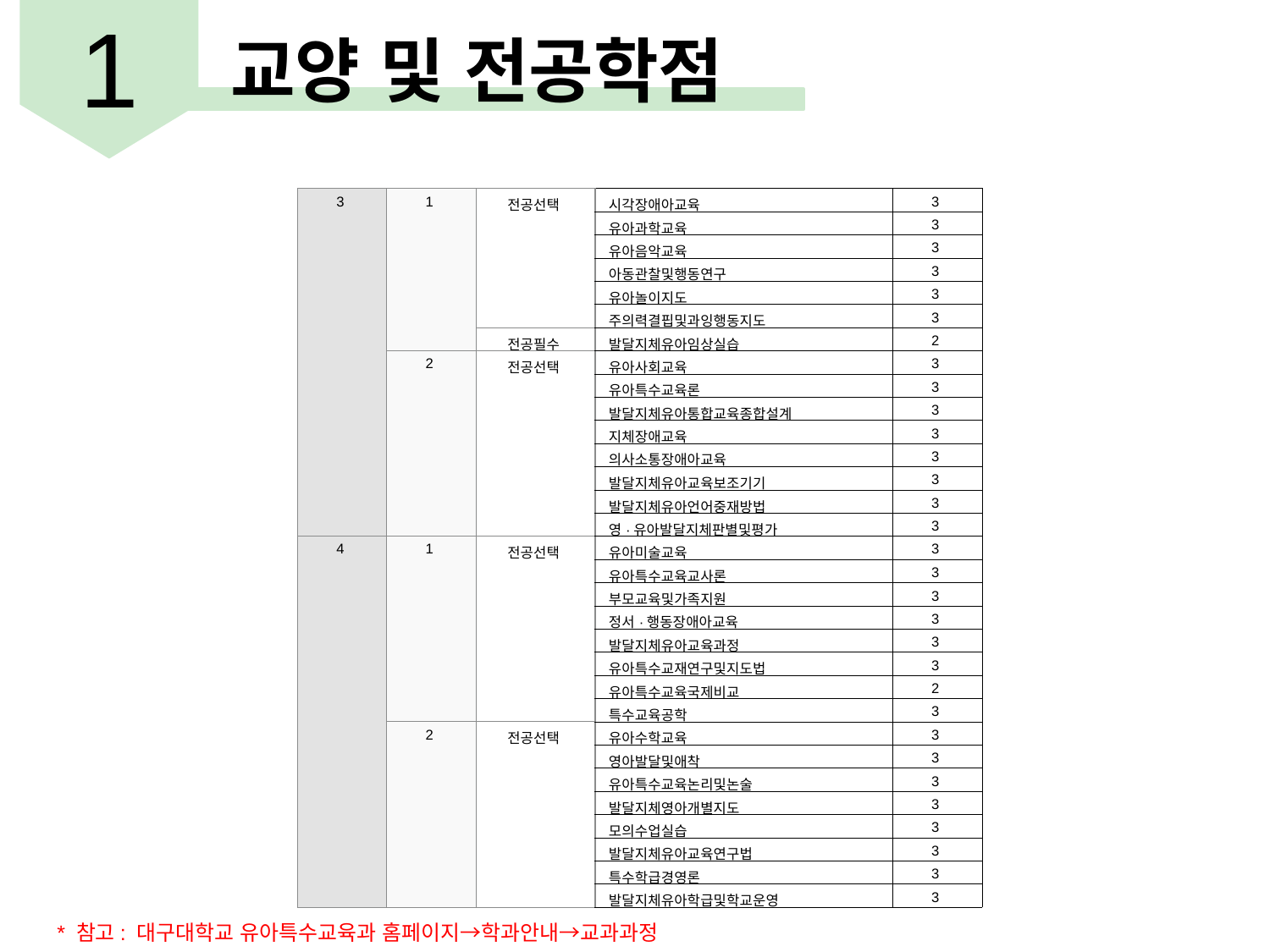

1
교양 및 전공학점

| 3 | 1 | 전공선택 | 시각장애아교육 | 3 |
| --- | --- | --- | --- | --- |
|  |  |  | 유아과학교육 | 3 |
|  |  |  | 유아음악교육 | 3 |
|  |  |  | 아동관찰및행동연구 | 3 |
|  |  |  | 유아놀이지도 | 3 |
|  |  |  | 주의력결핍및과잉행동지도 | 3 |
|  |  | 전공필수 | 발달지체유아임상실습 | 2 |
|  | 2 | 전공선택 | 유아사회교육 | 3 |
|  |  |  | 유아특수교육론 | 3 |
|  |  |  | 발달지체유아통합교육종합설계 | 3 |
|  |  |  | 지체장애교육 | 3 |
|  |  |  | 의사소통장애아교육 | 3 |
|  |  |  | 발달지체유아교육보조기기 | 3 |
|  |  |  | 발달지체유아언어중재방법 | 3 |
|  |  |  | 영·유아발달지체판별및평가 | 3 |
| 4 | 1 | 전공선택 | 유아미술교육 | 3 |
|  |  |  | 유아특수교육교사론 | 3 |
|  |  |  | 부모교육및가족지원 | 3 |
|  |  |  | 정서·행동장애아교육 | 3 |
|  |  |  | 발달지체유아교육과정 | 3 |
|  |  |  | 유아특수교재연구및지도법 | 3 |
|  |  |  | 유아특수교육국제비교 | 2 |
|  |  |  | 특수교육공학 | 3 |
|  | 2 | 전공선택 | 유아수학교육 | 3 |
|  |  |  | 영아발달및애착 | 3 |
|  |  |  | 유아특수교육논리및논술 | 3 |
|  |  |  | 발달지체영아개별지도 | 3 |
|  |  |  | 모의수업실습 | 3 |
|  |  |  | 발달지체유아교육연구법 | 3 |
|  |  |  | 특수학급경영론 | 3 |
|  |  |  | 발달지체유아학급및학교운영 | 3 |
* 참고: 대구대학교 유아특수교육과 홈페이지→학과안내→교과과정